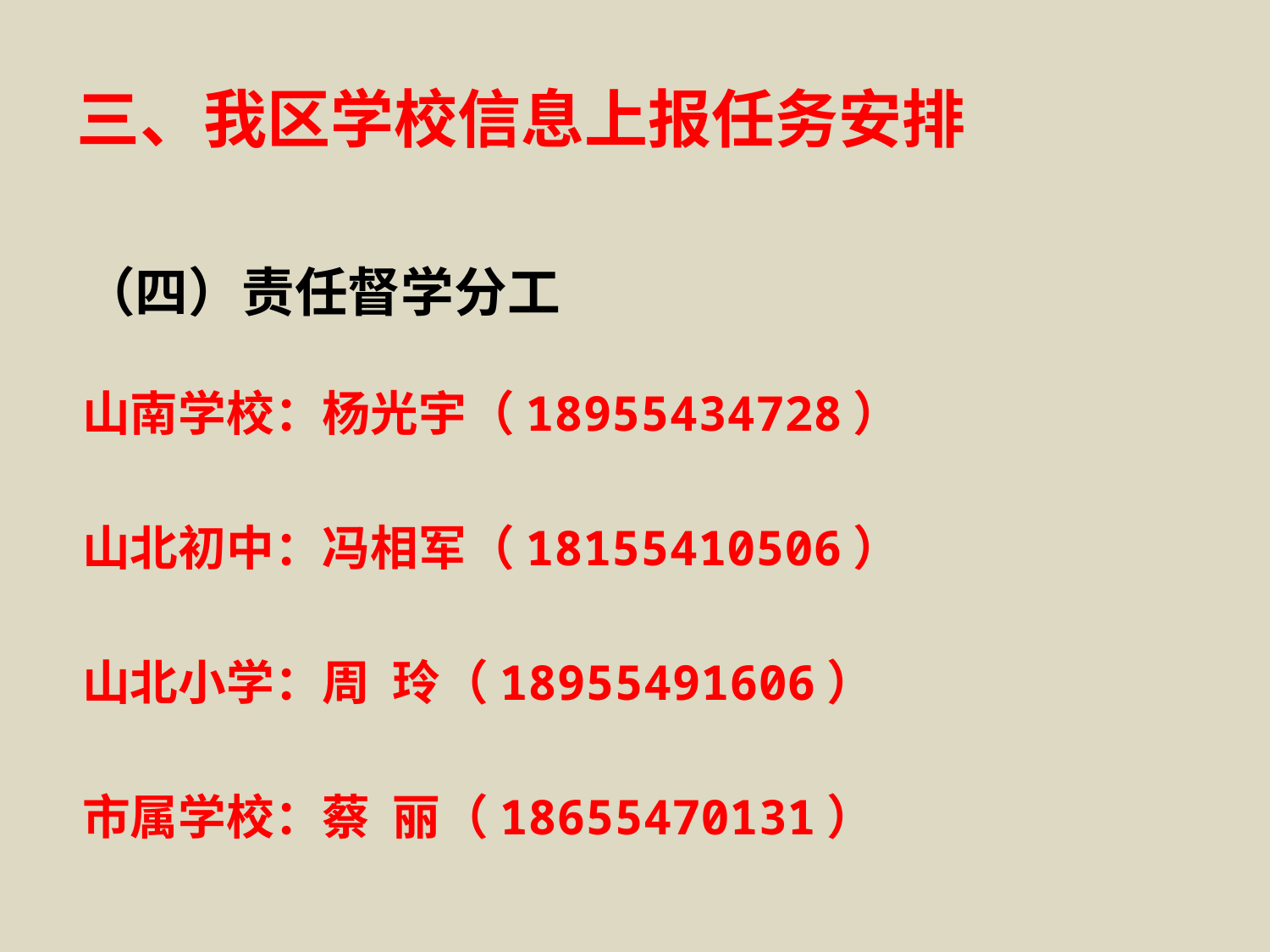

# 三、我区学校信息上报任务安排

（四）责任督学分工

山南学校：杨光宇（18955434728）

山北初中：冯相军（18155410506）

山北小学：周  玲（18955491606）

市属学校：蔡  丽（18655470131）